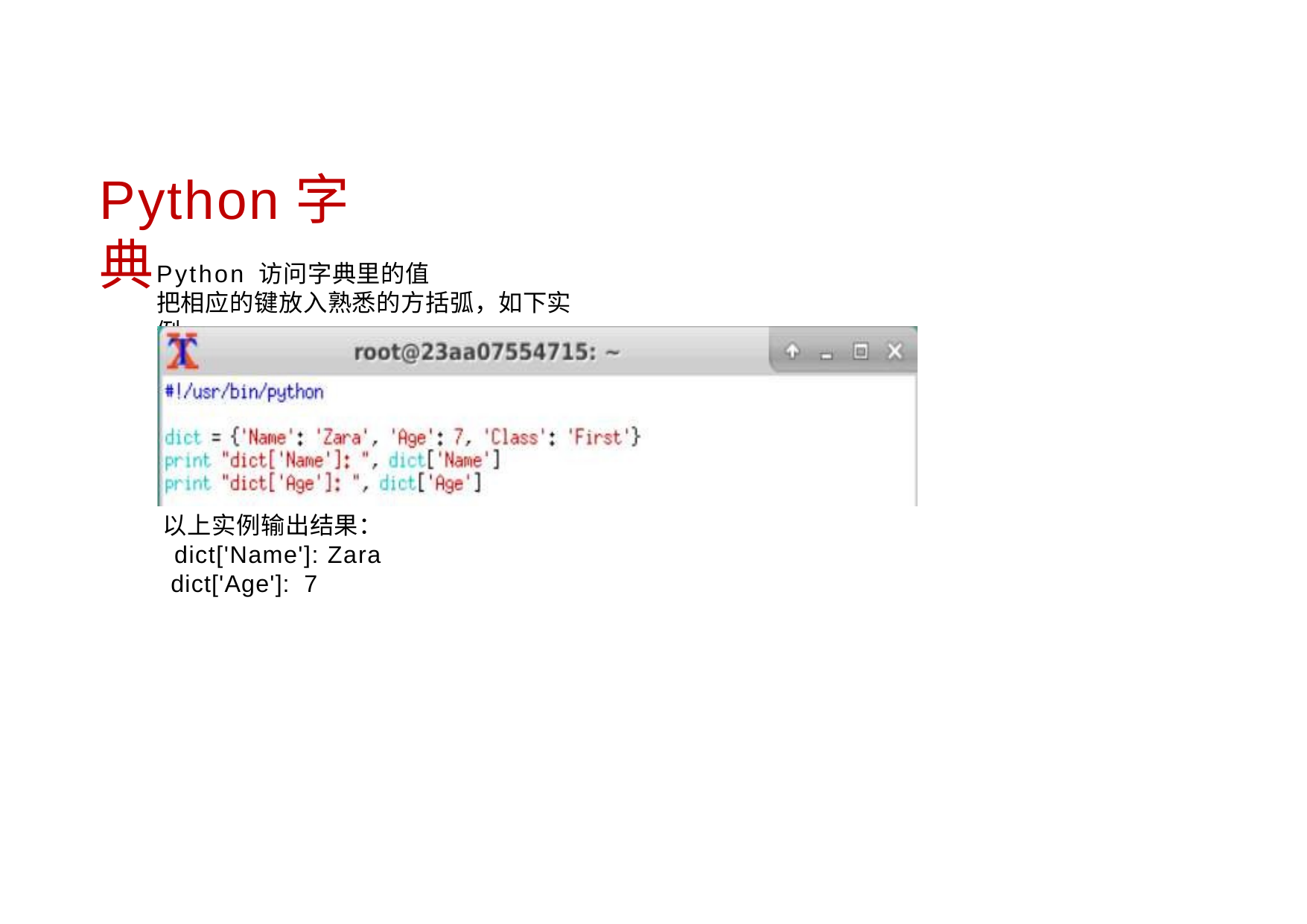

# Python字典
Python 访问字典里的值
把相应的键放入熟悉的方括弧，如下实例:

以上实例输出结果：  dict['Name']: Zara  dict['Age']: 7